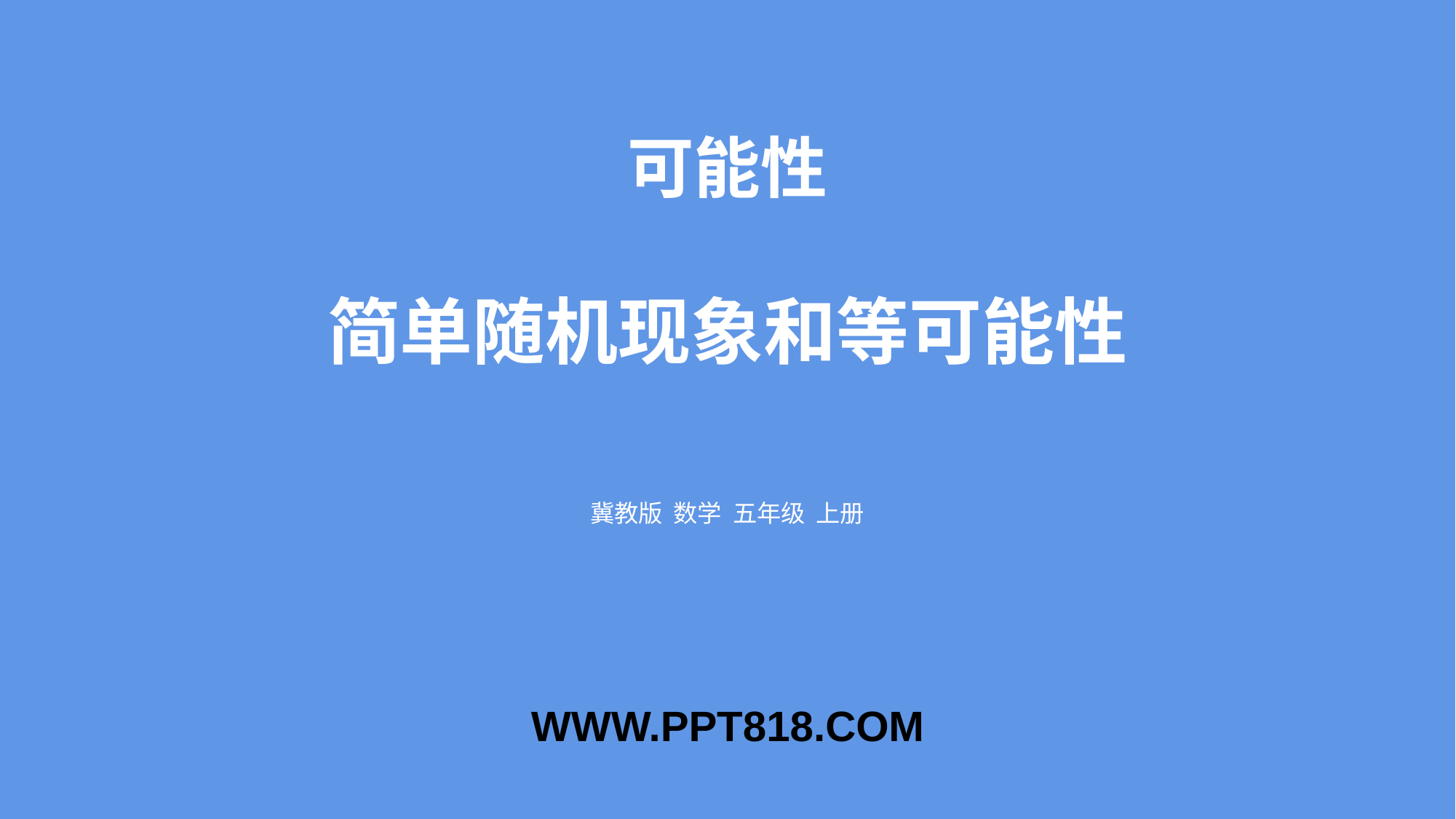

可能性
简单随机现象和等可能性
冀教版  数学  五年级  上册
WWW.PPT818.COM